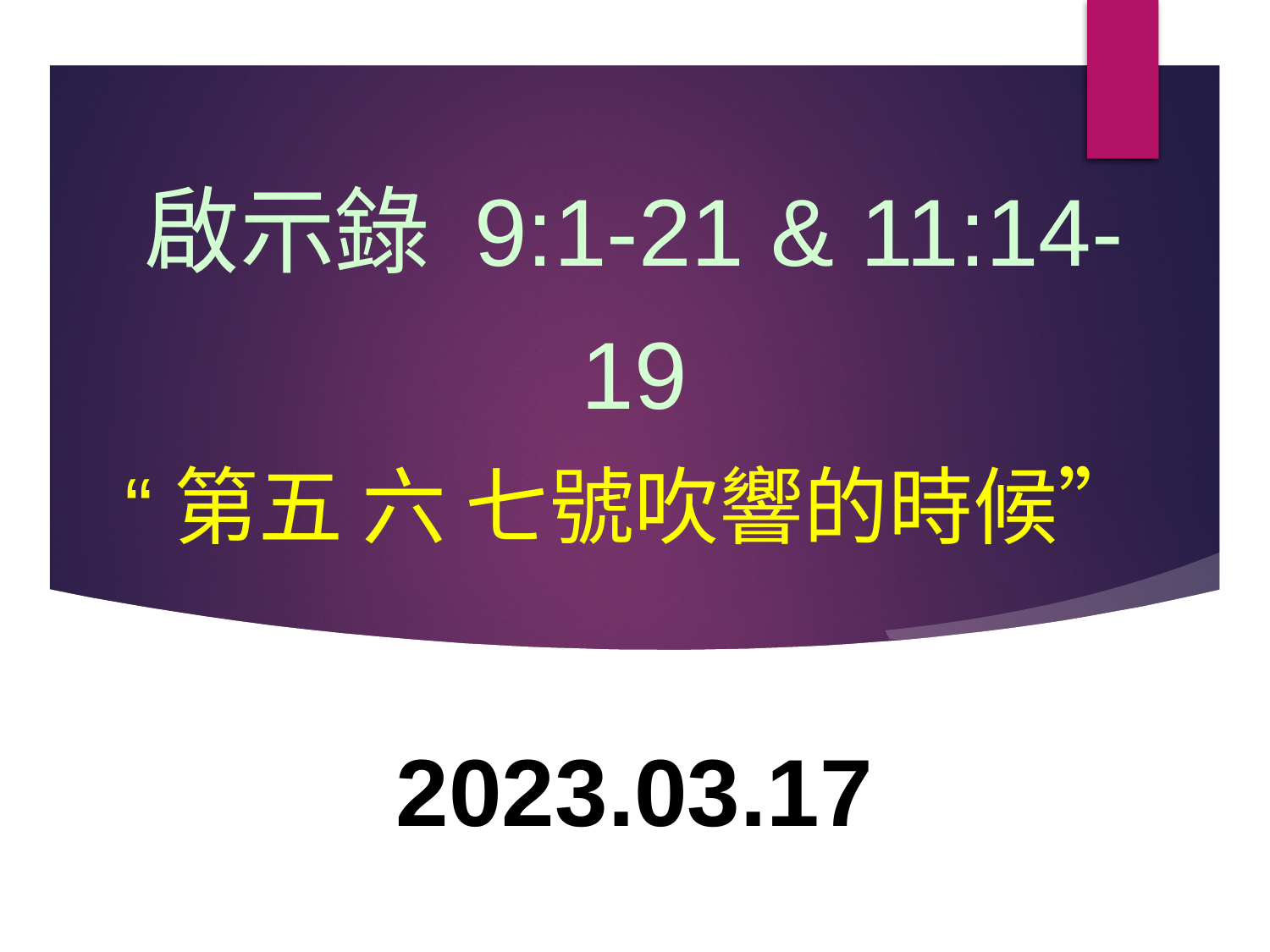

# 啟示錄 9:1-21 & 11:14-19 “第五 六 七號吹響的時候”

2023.03.17